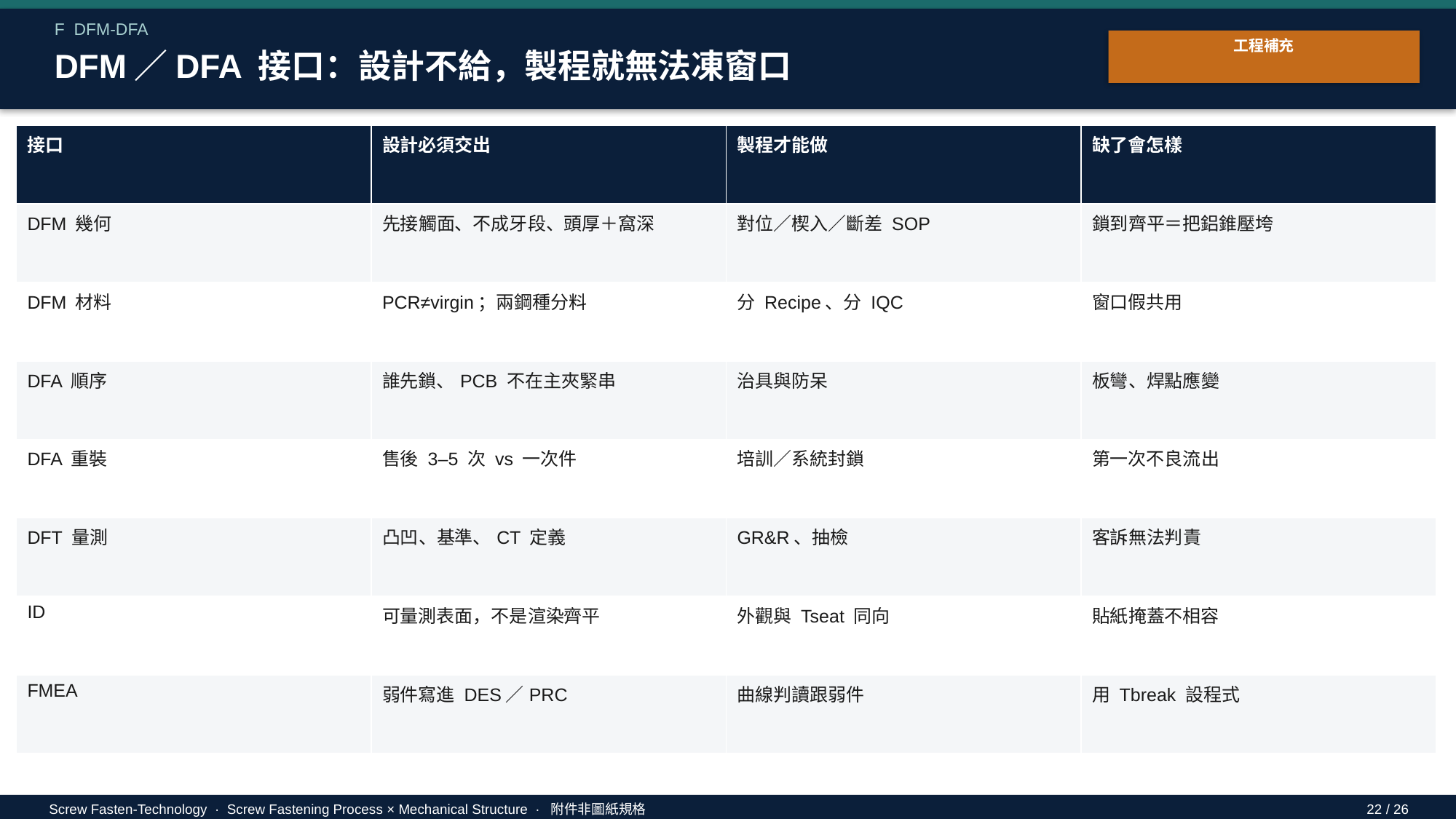

F  DFM-DFA

工程補充
DFM／DFA 接口：設計不給，製程就無法凍窗口
| 接口 | 設計必須交出 | 製程才能做 | 缺了會怎樣 |
| --- | --- | --- | --- |
| DFM 幾何 | 先接觸面、不成牙段、頭厚＋窩深 | 對位／楔入／斷差 SOP | 鎖到齊平＝把鋁錐壓垮 |
| DFM 材料 | PCR≠virgin；兩鋼種分料 | 分 Recipe、分 IQC | 窗口假共用 |
| DFA 順序 | 誰先鎖、PCB 不在主夾緊串 | 治具與防呆 | 板彎、焊點應變 |
| DFA 重裝 | 售後 3–5 次 vs 一次件 | 培訓／系統封鎖 | 第一次不良流出 |
| DFT 量測 | 凸凹、基準、CT 定義 | GR&R、抽檢 | 客訴無法判責 |
| ID | 可量測表面，不是渲染齊平 | 外觀與 Tseat 同向 | 貼紙掩蓋不相容 |
| FMEA | 弱件寫進 DES／PRC | 曲線判讀跟弱件 | 用 Tbreak 設程式 |

Screw Fasten-Technology  ·  Screw Fastening Process × Mechanical Structure  ·  附件非圖紙規格
22 / 26